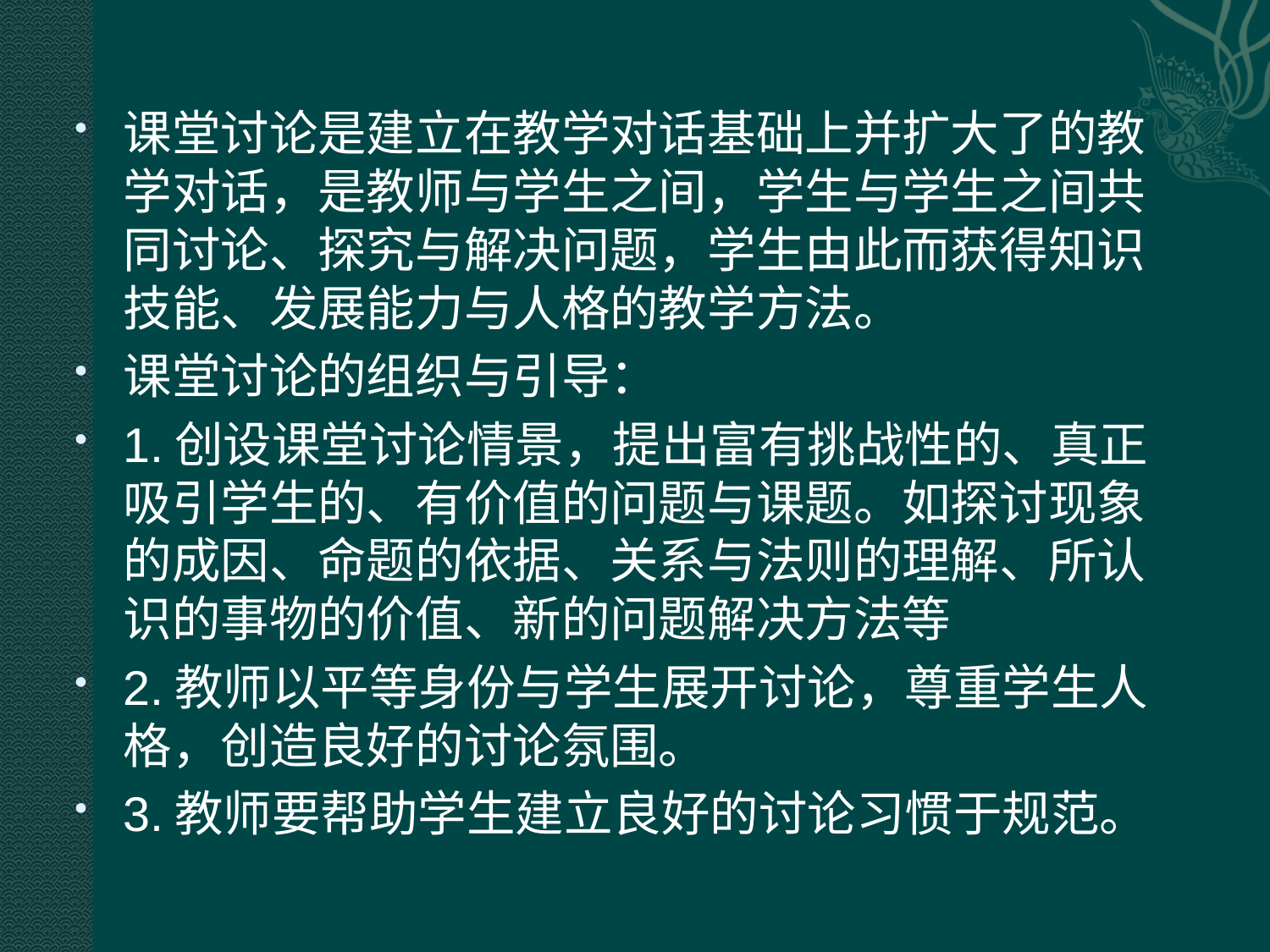

#
课堂讨论是建立在教学对话基础上并扩大了的教学对话，是教师与学生之间，学生与学生之间共同讨论、探究与解决问题，学生由此而获得知识技能、发展能力与人格的教学方法。
课堂讨论的组织与引导：
1.创设课堂讨论情景，提出富有挑战性的、真正吸引学生的、有价值的问题与课题。如探讨现象的成因、命题的依据、关系与法则的理解、所认识的事物的价值、新的问题解决方法等
2.教师以平等身份与学生展开讨论，尊重学生人格，创造良好的讨论氛围。
3.教师要帮助学生建立良好的讨论习惯于规范。